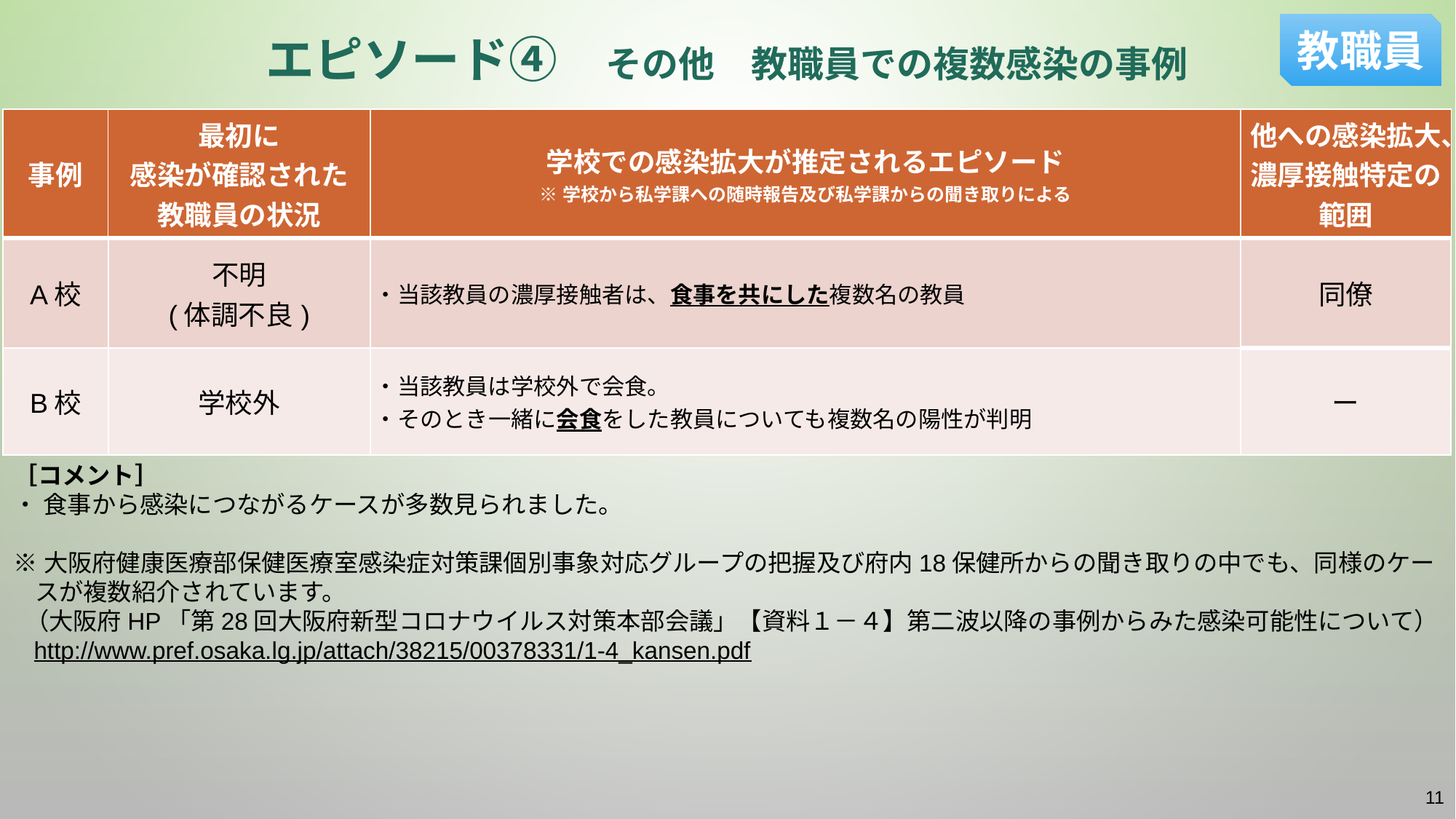

# エピソード④　その他　教職員での複数感染の事例
教職員
| 事例 | 最初に 感染が確認された 教職員の状況 | 学校での感染拡大が推定されるエピソード ※学校から私学課への随時報告及び私学課からの聞き取りによる | 他への感染拡大、濃厚接触特定の範囲 |
| --- | --- | --- | --- |
| A校 | 不明 (体調不良) | ・当該教員の濃厚接触者は、食事を共にした複数名の教員 | 同僚 |
| B校 | 学校外 | ・当該教員は学校外で会食。 ・そのとき一緒に会食をした教員についても複数名の陽性が判明 | ー |
［コメント］
・ 食事から感染につながるケースが多数見られました。

※大阪府健康医療部保健医療室感染症対策課個別事象対応グループの把握及び府内18保健所からの聞き取りの中でも、同様のケースが複数紹介されています。
 （大阪府HP「第28回大阪府新型コロナウイルス対策本部会議」【資料１－４】第二波以降の事例からみた感染可能性について）
   http://www.pref.osaka.lg.jp/attach/38215/00378331/1-4_kansen.pdf
11